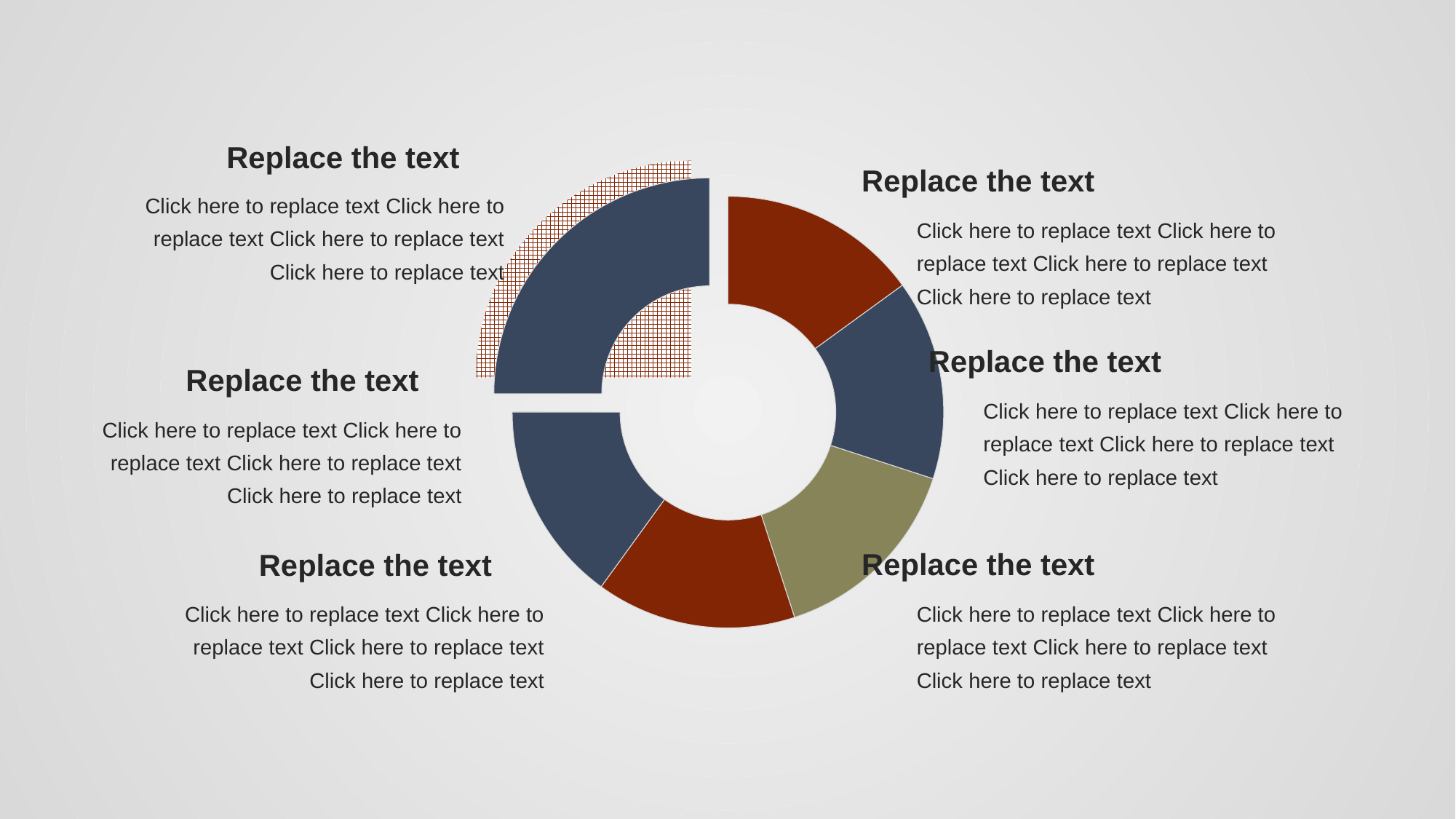

Replace the text
Click here to replace text Click here to replace text Click here to replace text Click here to replace text

### Chart

| Category |
|---|

### Chart

| Category | 판매 |
|---|---|
| value01 | 15.0 |
| value02 | 15.0 |
Replace the text
Click here to replace text Click here to replace text Click here to replace text Click here to replace text
Replace the text
Click here to replace text Click here to replace text Click here to replace text Click here to replace text
Replace the text
Click here to replace text Click here to replace text Click here to replace text Click here to replace text
Replace the text
Click here to replace text Click here to replace text Click here to replace text Click here to replace text
Replace the text
Click here to replace text Click here to replace text Click here to replace text Click here to replace text